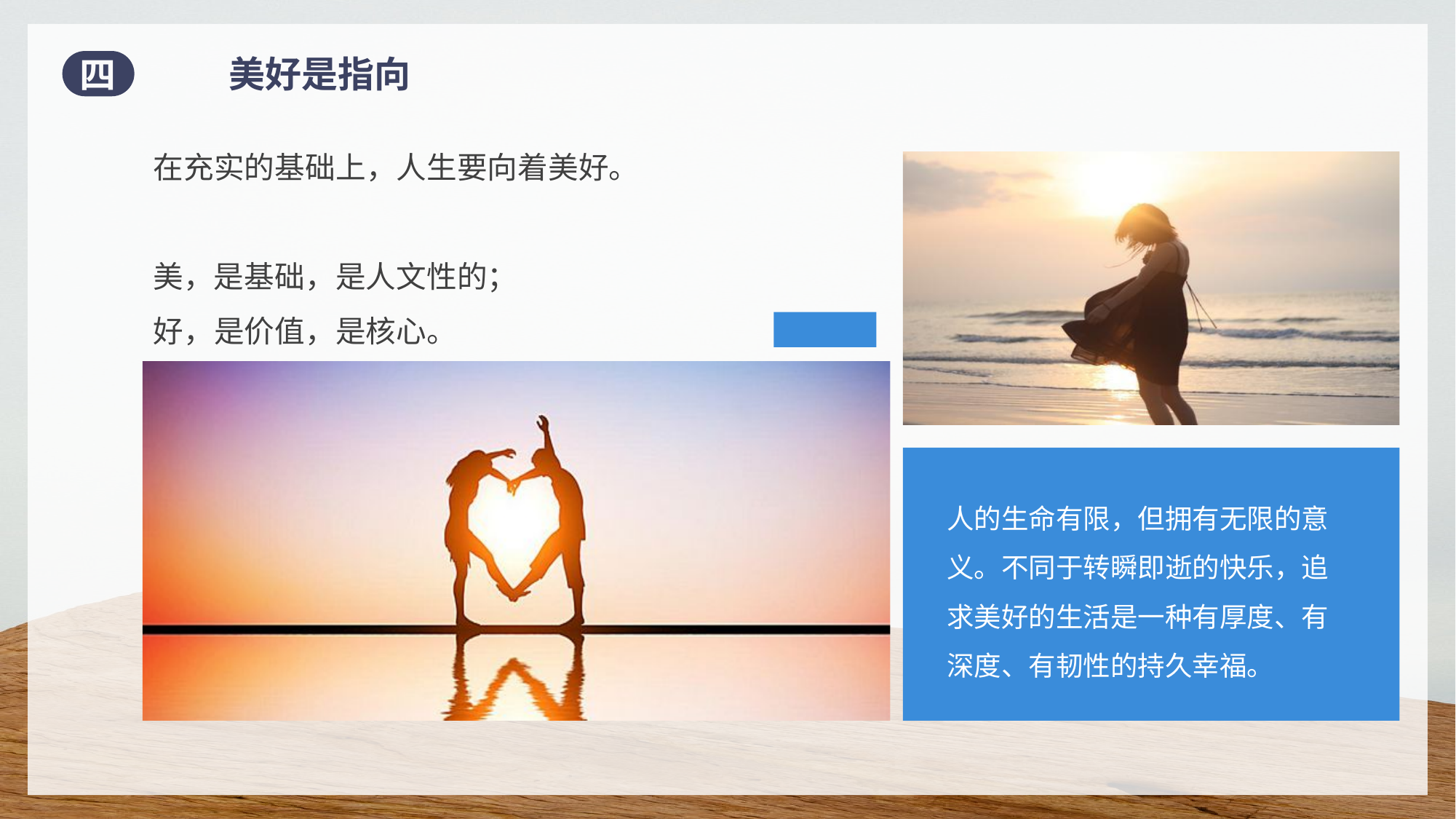

美好是指向
四
在充实的基础上，人生要向着美好。

美，是基础，是人文性的；
好，是价值，是核心。

人的生命有限，但拥有无限的意义。不同于转瞬即逝的快乐，追求美好的生活是一种有厚度、有深度、有韧性的持久幸福。